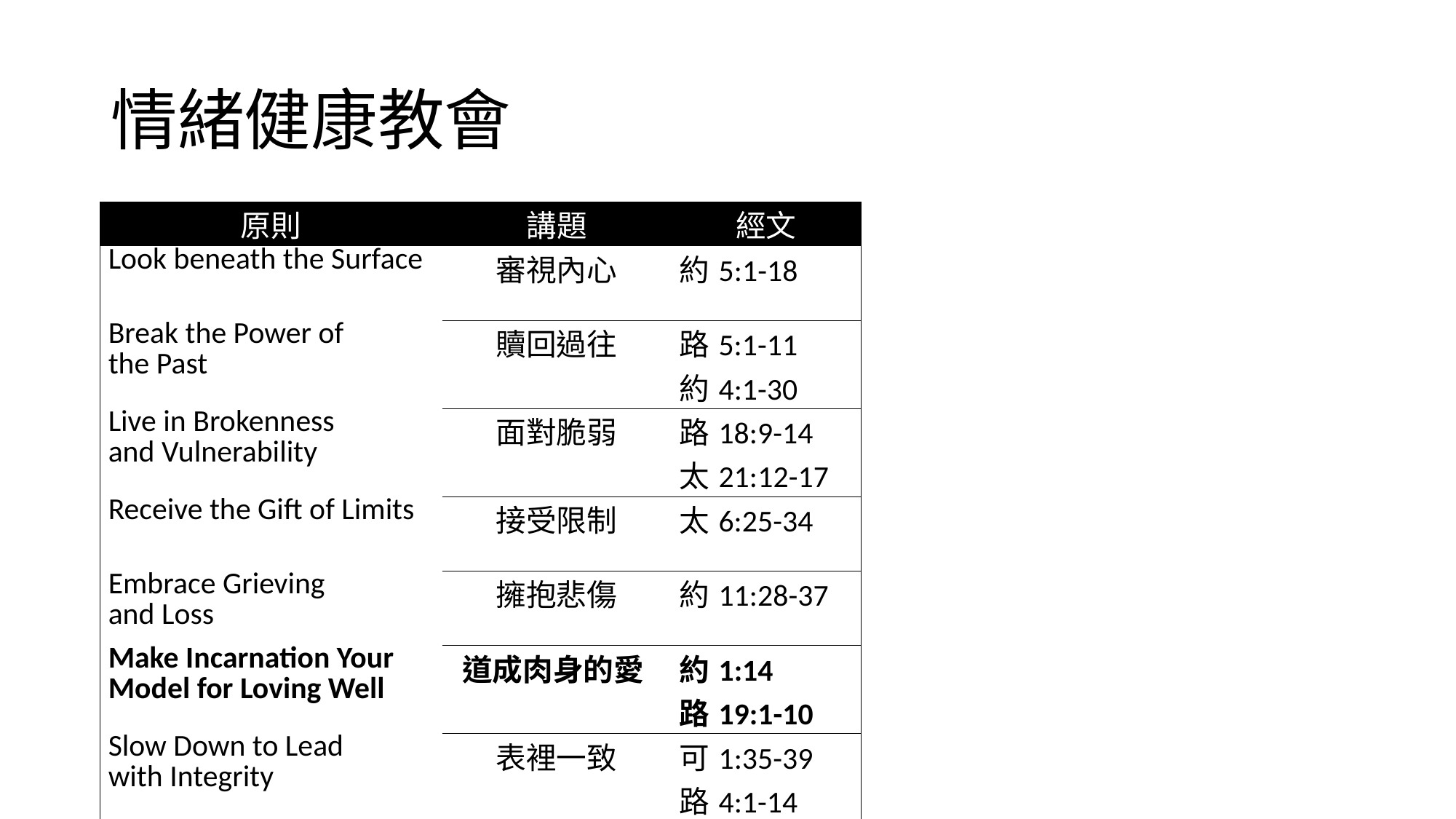

# 情緒健康教會
| 原則 | 講題 | 經文 |
| --- | --- | --- |
| Look beneath the Surface | 審視內心 | 約5:1-18 |
| Break the Power of the Past | 贖回過往 | 路5:1-11 約4:1-30 |
| Live in Brokenness and Vulnerability | 面對脆弱 | 路18:9-14 太21:12-17 |
| Receive the Gift of Limits | 接受限制 | 太6:25-34 |
| Embrace Grieving and Loss | 擁抱悲傷 | 約11:28-37 |
| Make Incarnation Your Model for Loving Well | 道成肉身的愛 | 約1:14 路19:1-10 |
| Slow Down to Lead with Integrity | 表裡一致 | 可1:35-39 路4:1-14 |